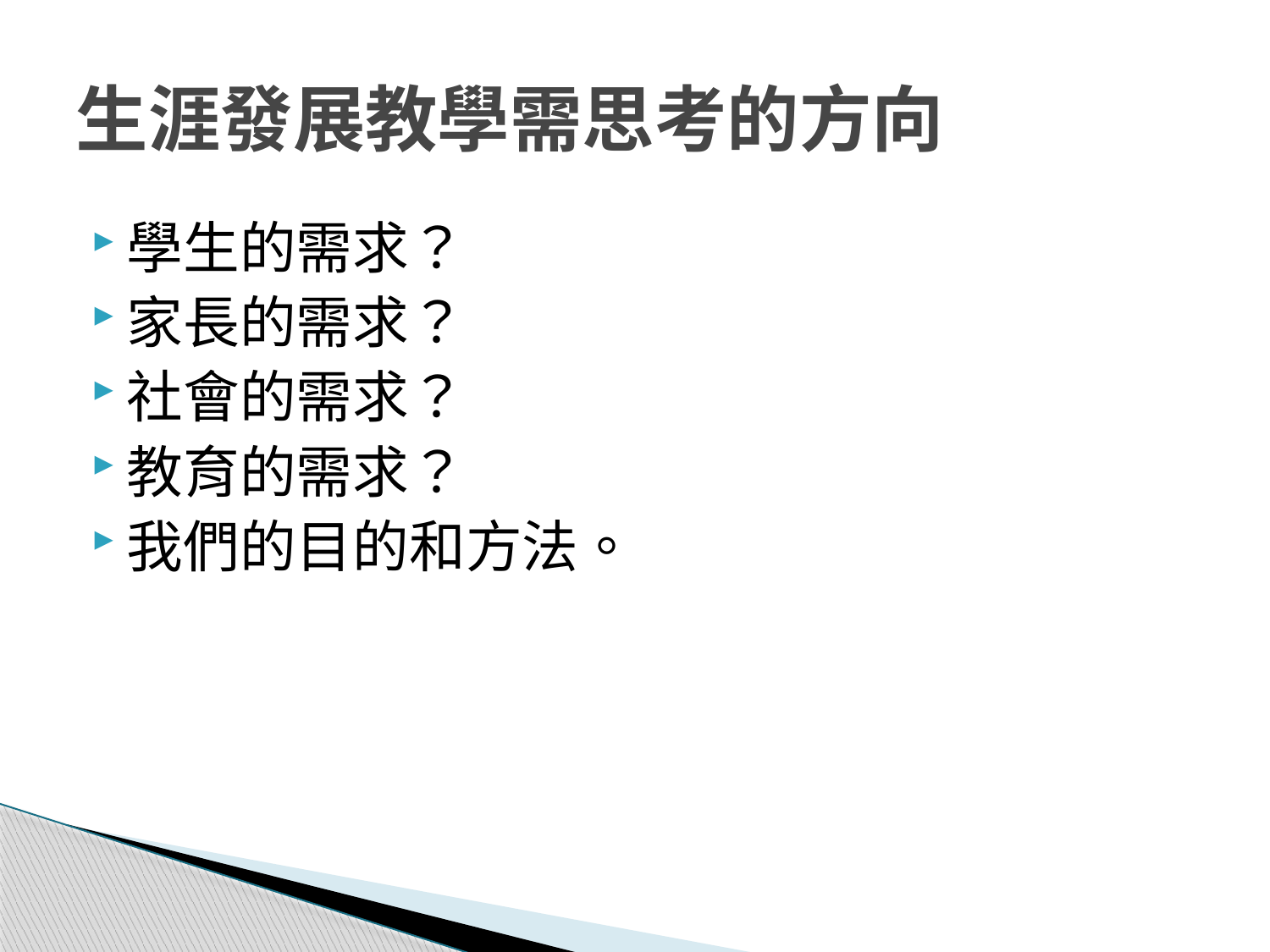

# 生涯發展教學需思考的方向
學生的需求？
家長的需求？
社會的需求？
教育的需求？
我們的目的和方法。